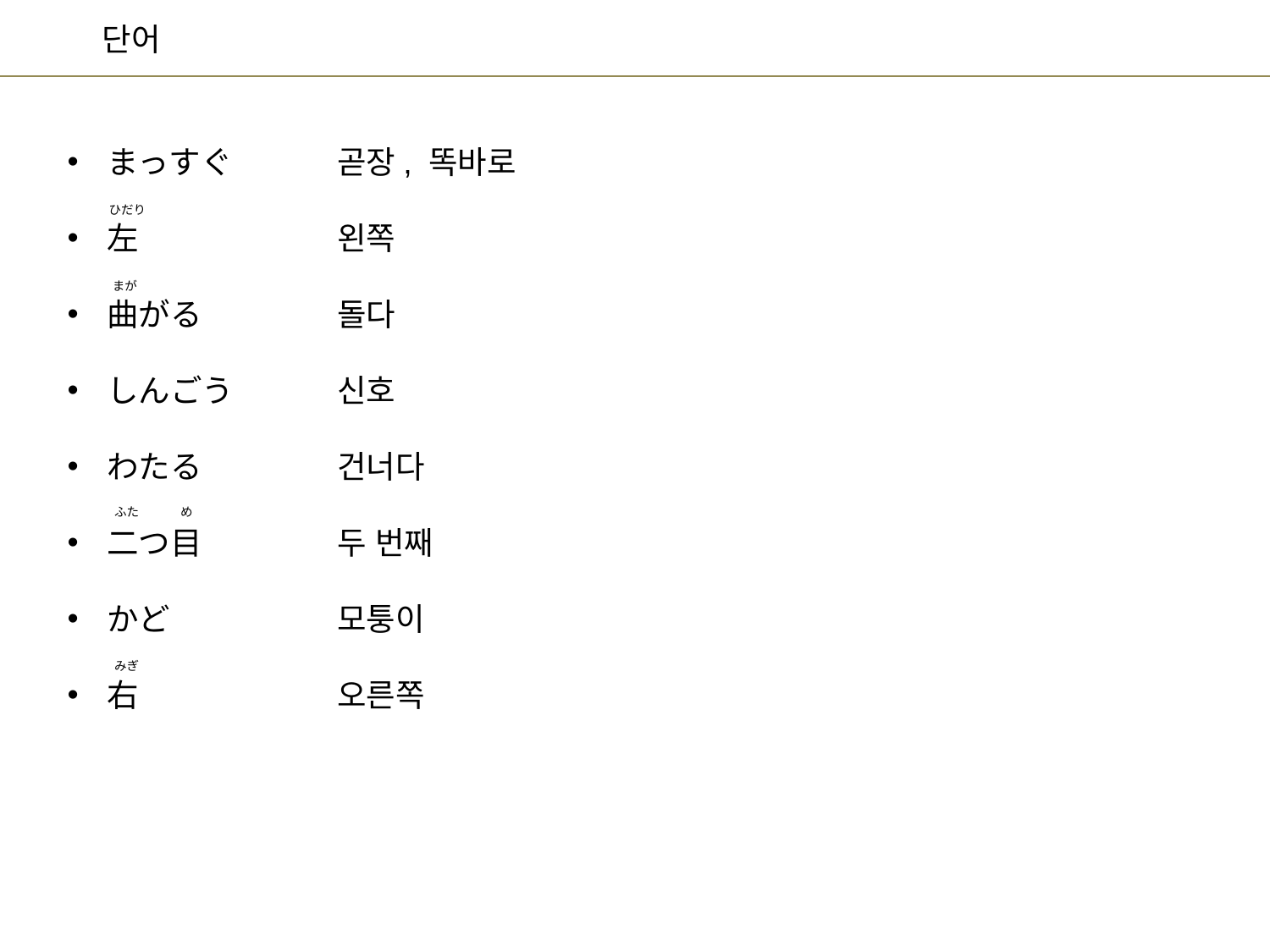

곧장, 똑바로

왼쪽

돌다

신호

건너다

두 번째

모퉁이

오른쪽
まっすぐ

左

曲がる

しんごう

わたる

二つ目

かど

右
ひだり
まが
ふた
め
みぎ